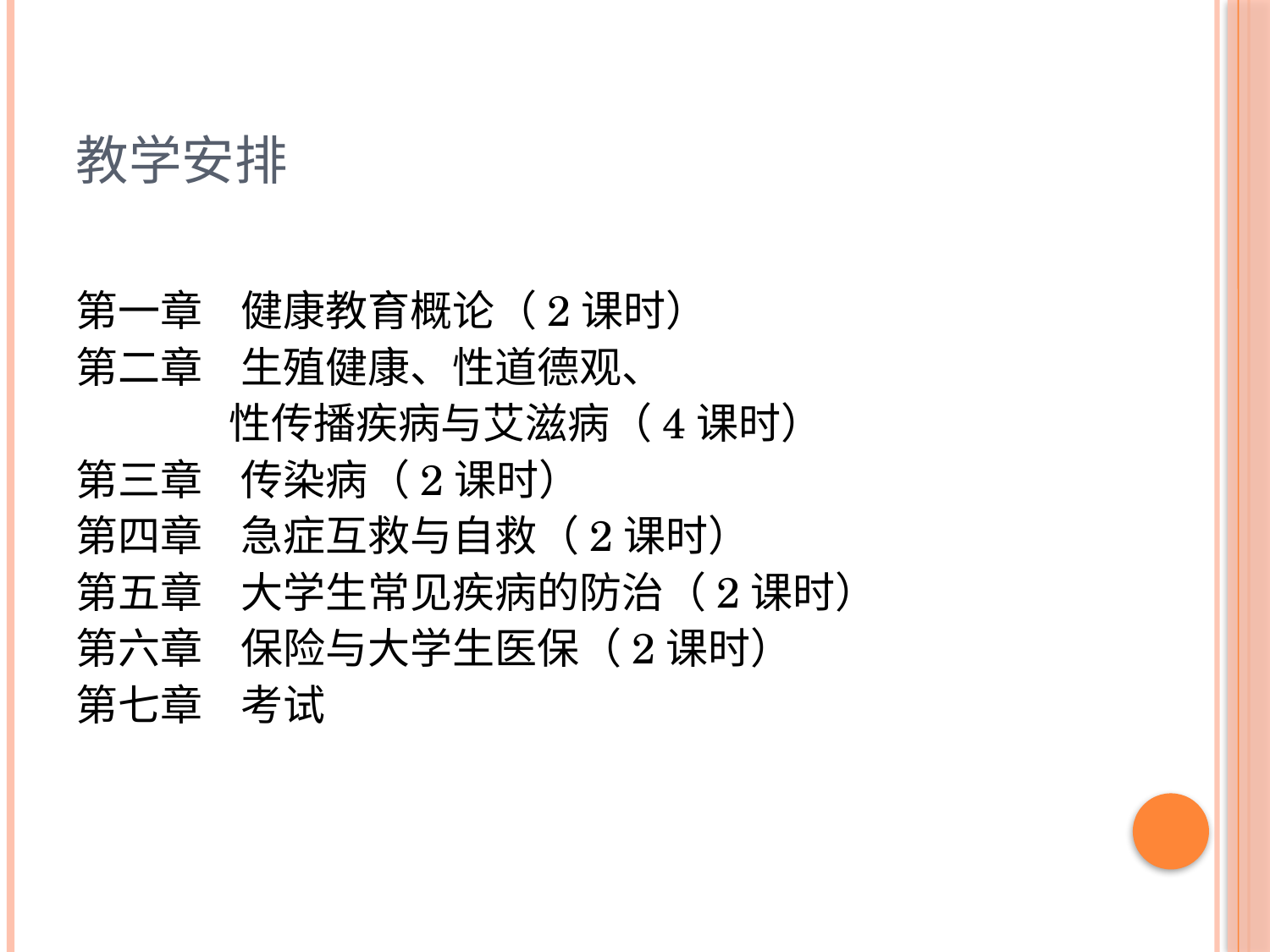

# 教学安排

第一章    健康教育概论（2课时）
第二章    生殖健康、性道德观、
               性传播疾病与艾滋病（4课时）
第三章    传染病（2课时）
第四章    急症互救与自救（2课时）
第五章    大学生常见疾病的防治（2课时）
第六章    保险与大学生医保（2课时）
第七章    考试